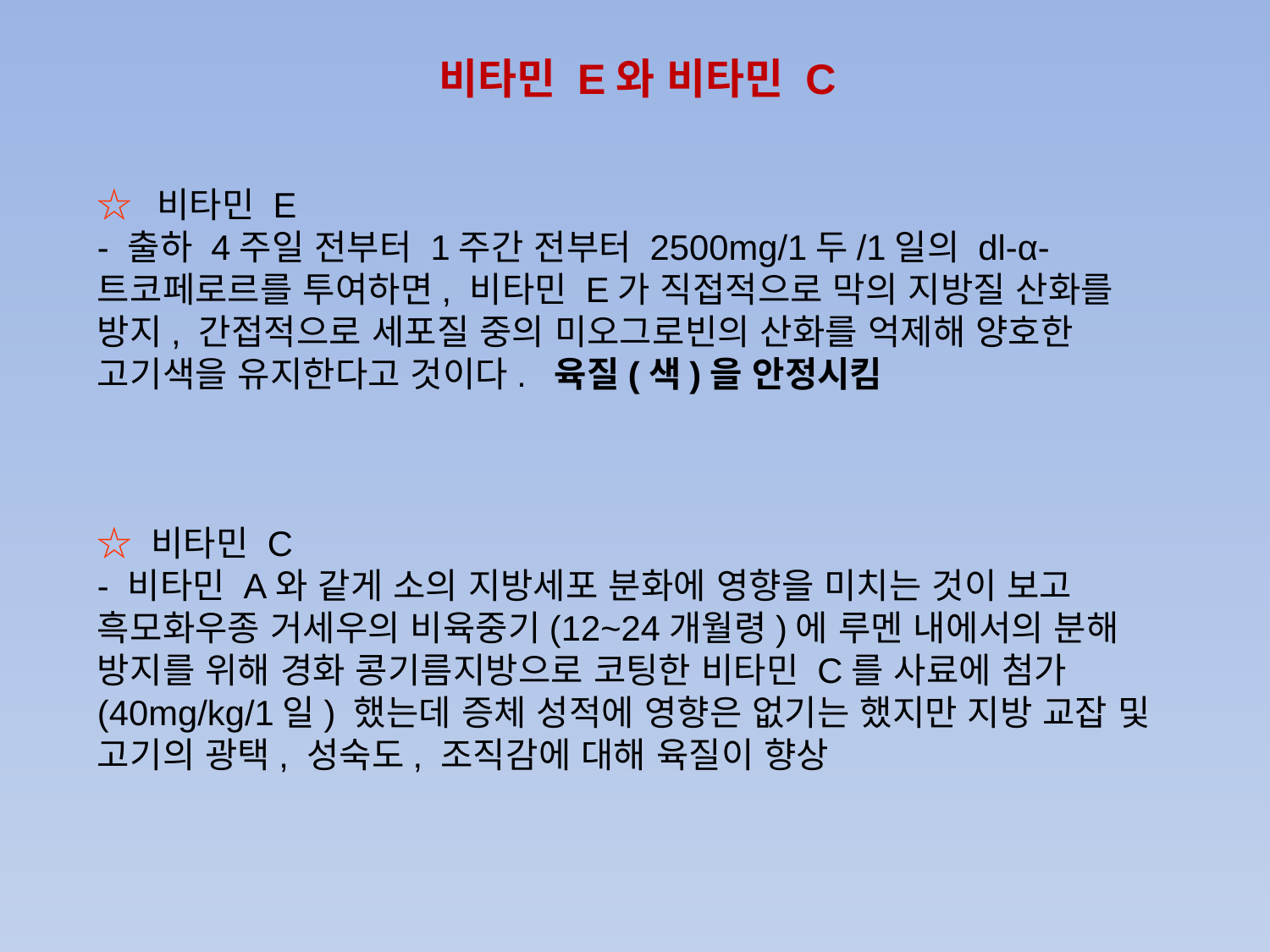

비타민 E와 비타민 C
☆  비타민 E
- 출하 4주일 전부터 1주간 전부터 2500mg/1두/1일의 dl-α-트코페로르를 투여하면, 비타민 E가 직접적으로 막의 지방질 산화를 방지, 간접적으로 세포질 중의 미오그로빈의 산화를 억제해 양호한 고기색을 유지한다고 것이다.  육질(색)을 안정시킴

☆ 비타민 C
- 비타민 A와 같게 소의 지방세포 분화에 영향을 미치는 것이 보고
흑모화우종 거세우의 비육중기(12~24개월령)에 루멘 내에서의 분해 방지를 위해 경화 콩기름지방으로 코팅한 비타민 C를 사료에 첨가(40mg/kg/1일) 했는데 증체 성적에 영향은 없기는 했지만 지방 교잡 및 고기의 광택, 성숙도, 조직감에 대해 육질이 향상